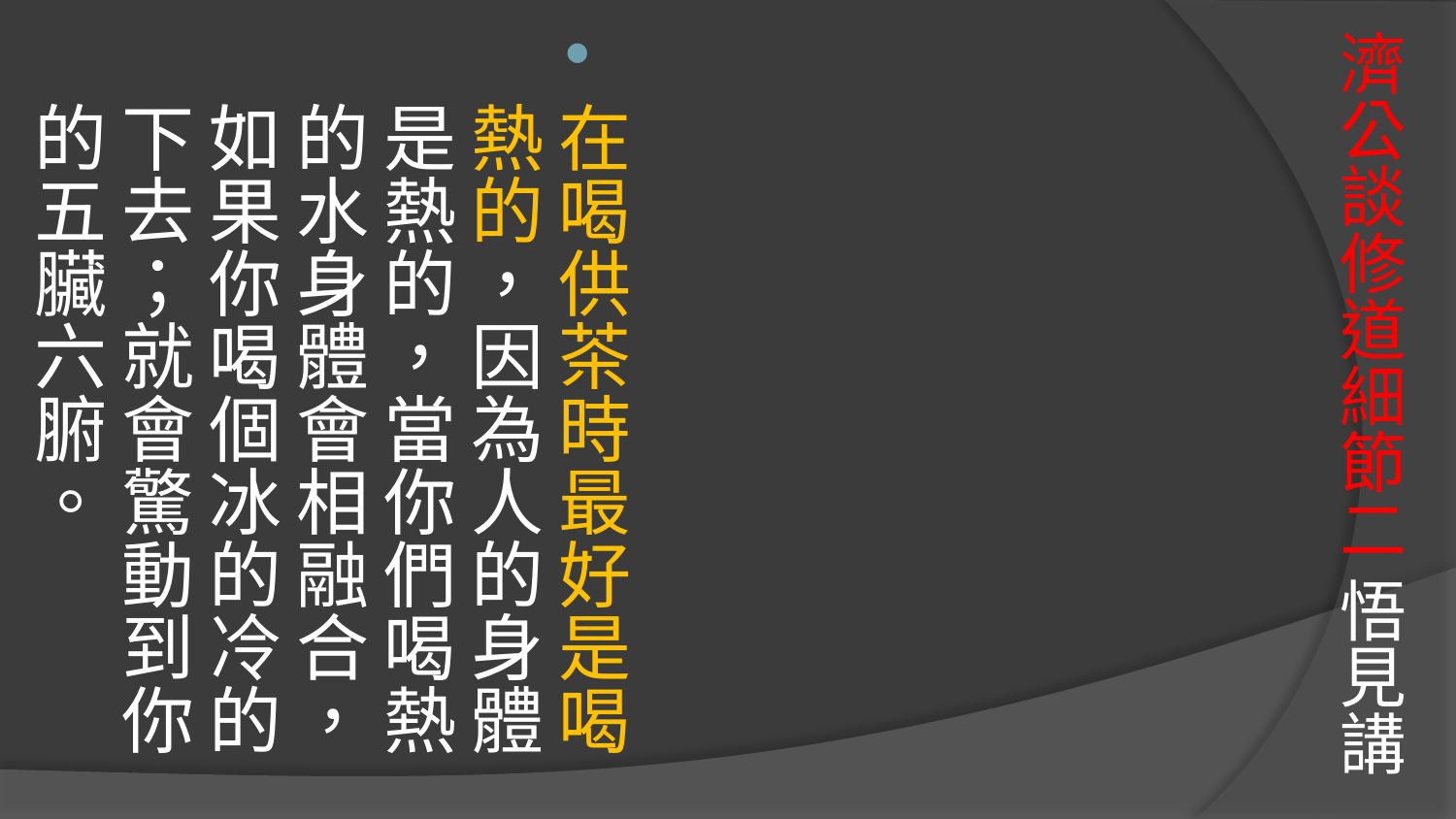

在喝供茶時最好是喝熱的，因為人的身體是熱的，當你們喝熱的水身體會相融合，如果你喝個冰的冷的下去；就會驚動到你的五臟六腑。
# 濟公談修道細節二 悟見講